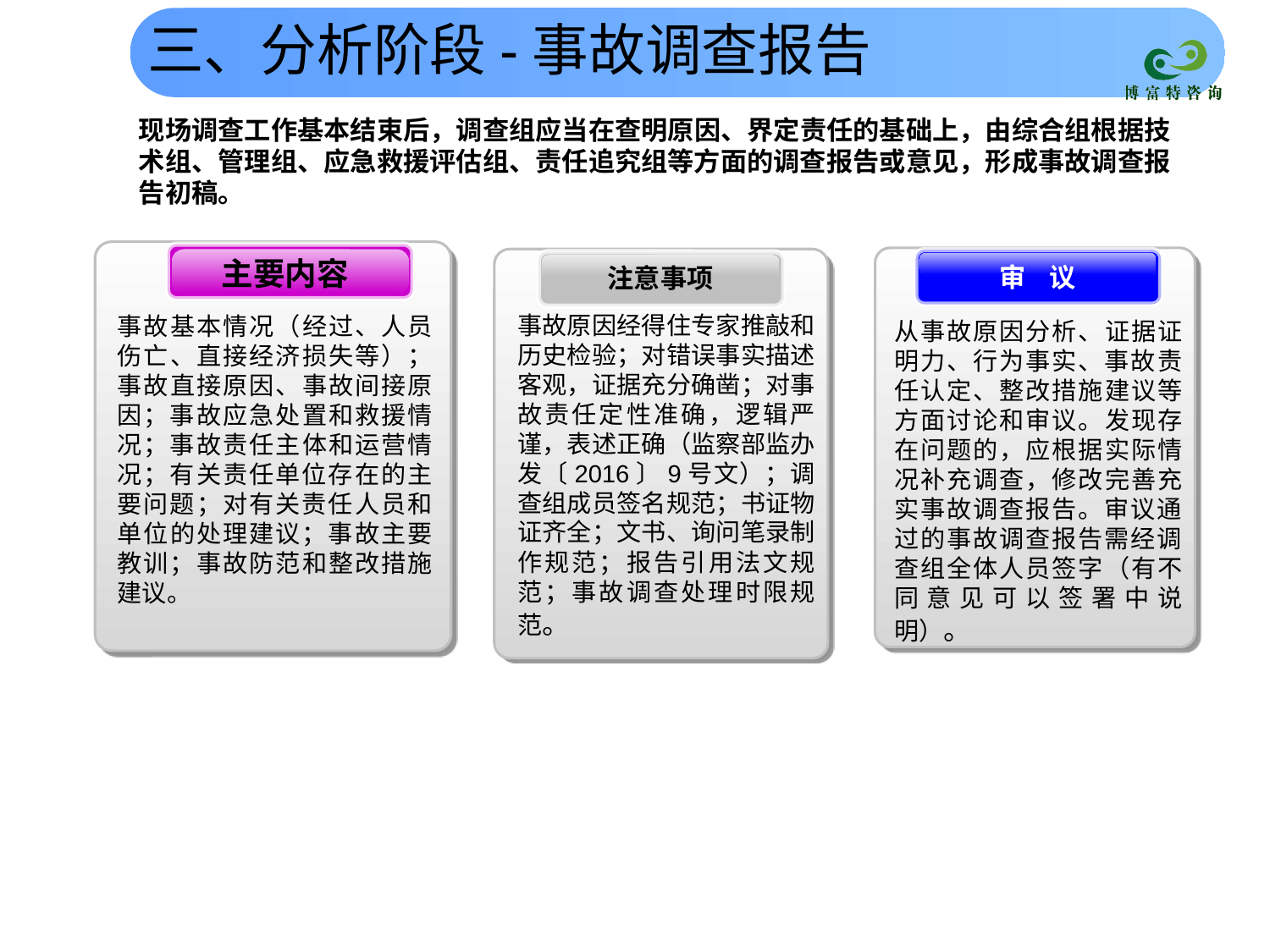

三、分析阶段-事故调查报告
现场调查工作基本结束后，调查组应当在查明原因、界定责任的基础上，由综合组根据技术组、管理组、应急救援评估组、责任追究组等方面的调查报告或意见，形成事故调查报告初稿。

主要内容

审    议
注意事项
事故原因经得住专家推敲和历史检验；对错误事实描述客观，证据充分确凿；对事故责任定性准确，逻辑严谨，表述正确（监察部监办发〔2016〕9号文）；调查组成员签名规范；书证物证齐全；文书、询问笔录制作规范；报告引用法文规范；事故调查处理时限规范。
事故基本情况（经过、人员伤亡、直接经济损失等）；事故直接原因、事故间接原因；事故应急处置和救援情况；事故责任主体和运营情况；有关责任单位存在的主要问题；对有关责任人员和单位的处理建议；事故主要教训；事故防范和整改措施建议。
从事故原因分析、证据证明力、行为事实、事故责任认定、整改措施建议等方面讨论和审议。发现存在问题的，应根据实际情况补充调查，修改完善充实事故调查报告。审议通过的事故调查报告需经调查组全体人员签字（有不同意见可以签署中说明）。